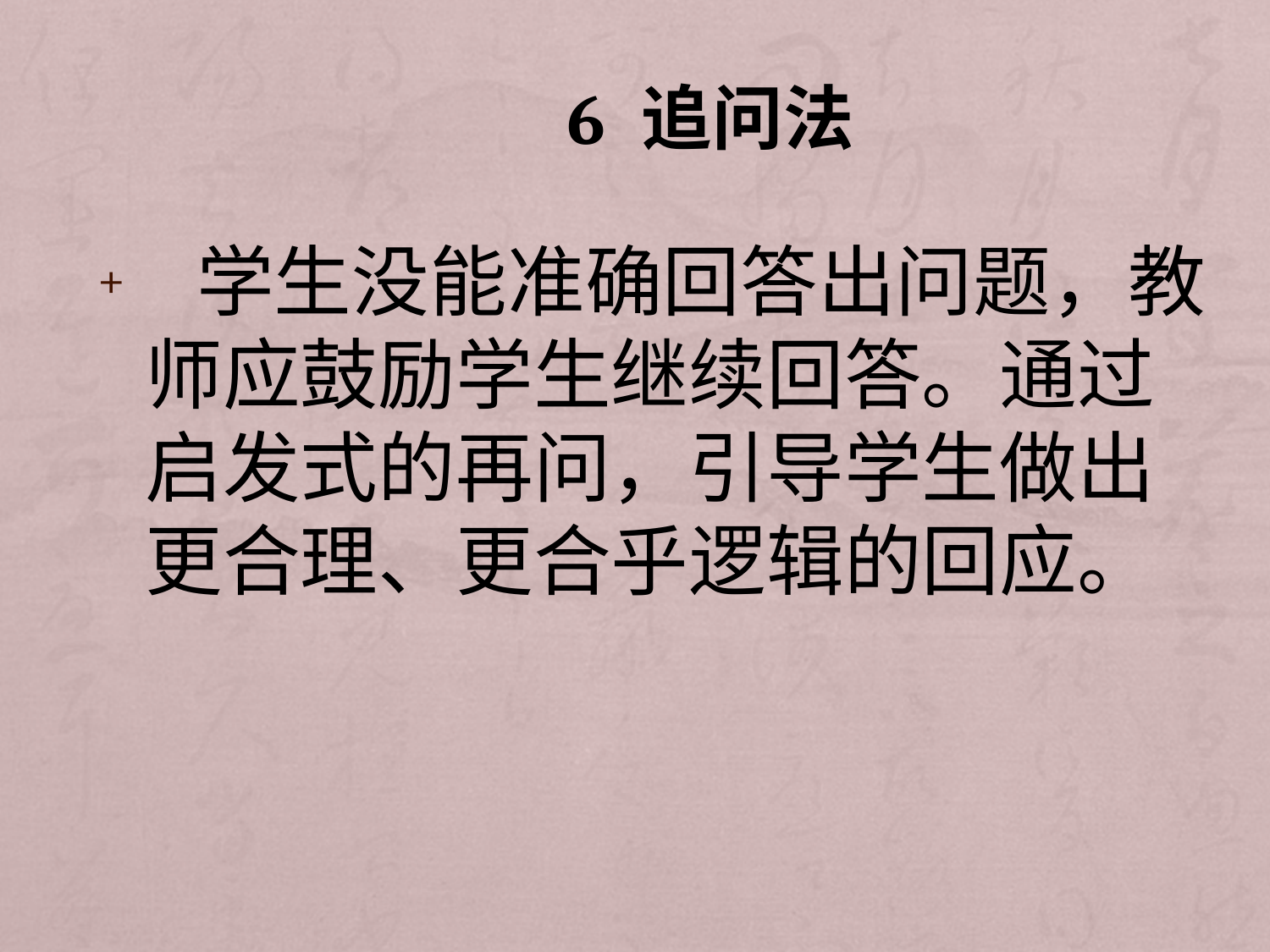

# 6 追问法
   学生没能准确回答出问题，教师应鼓励学生继续回答。通过启发式的再问，引导学生做出更合理、更合乎逻辑的回应。